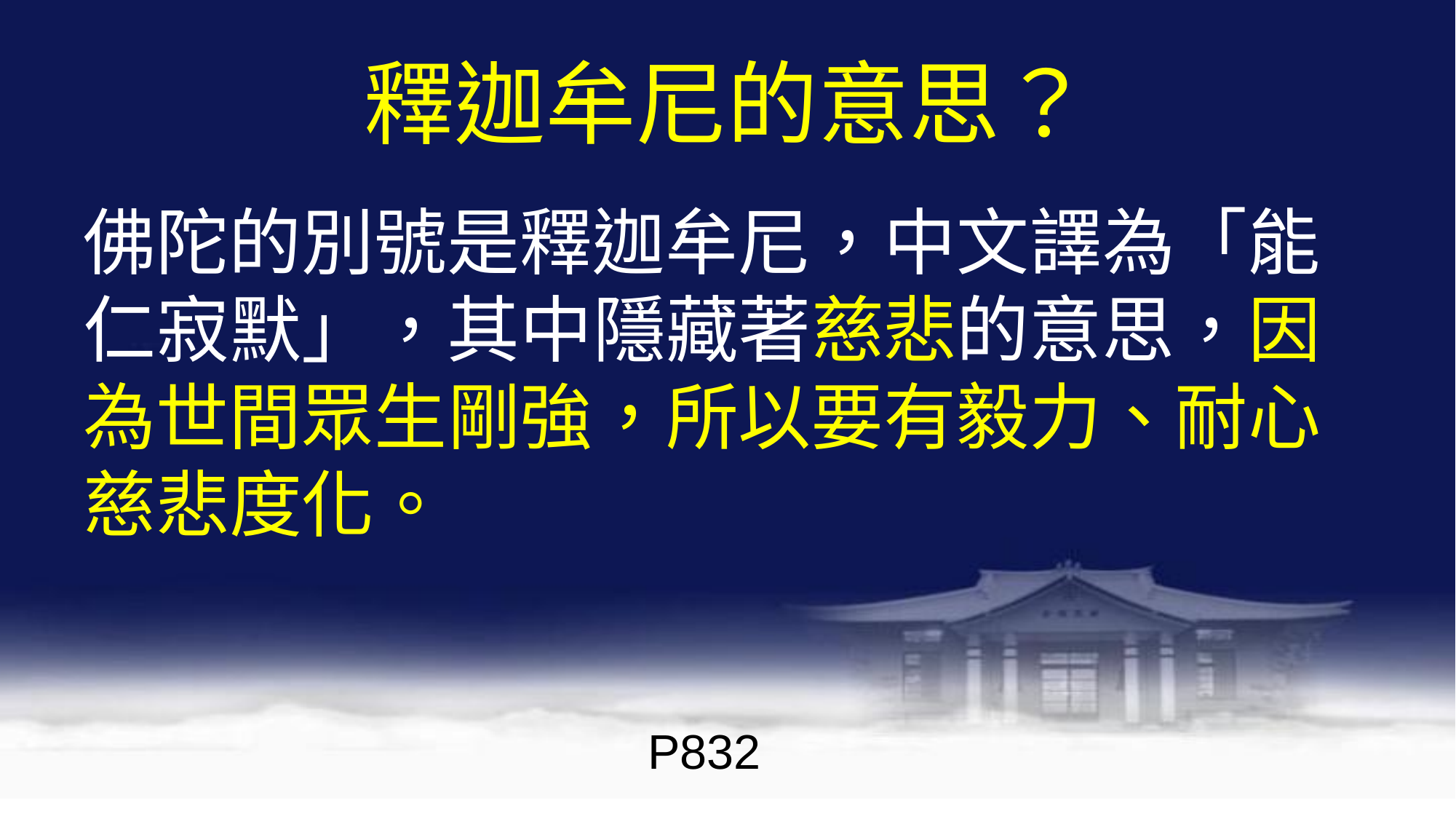

# 釋迦牟尼的意思？
佛陀的別號是釋迦牟尼，中文譯為「能仁寂默」，其中隱藏著慈悲的意思，因為世間眾生剛強，所以要有毅力、耐心慈悲度化。

P832